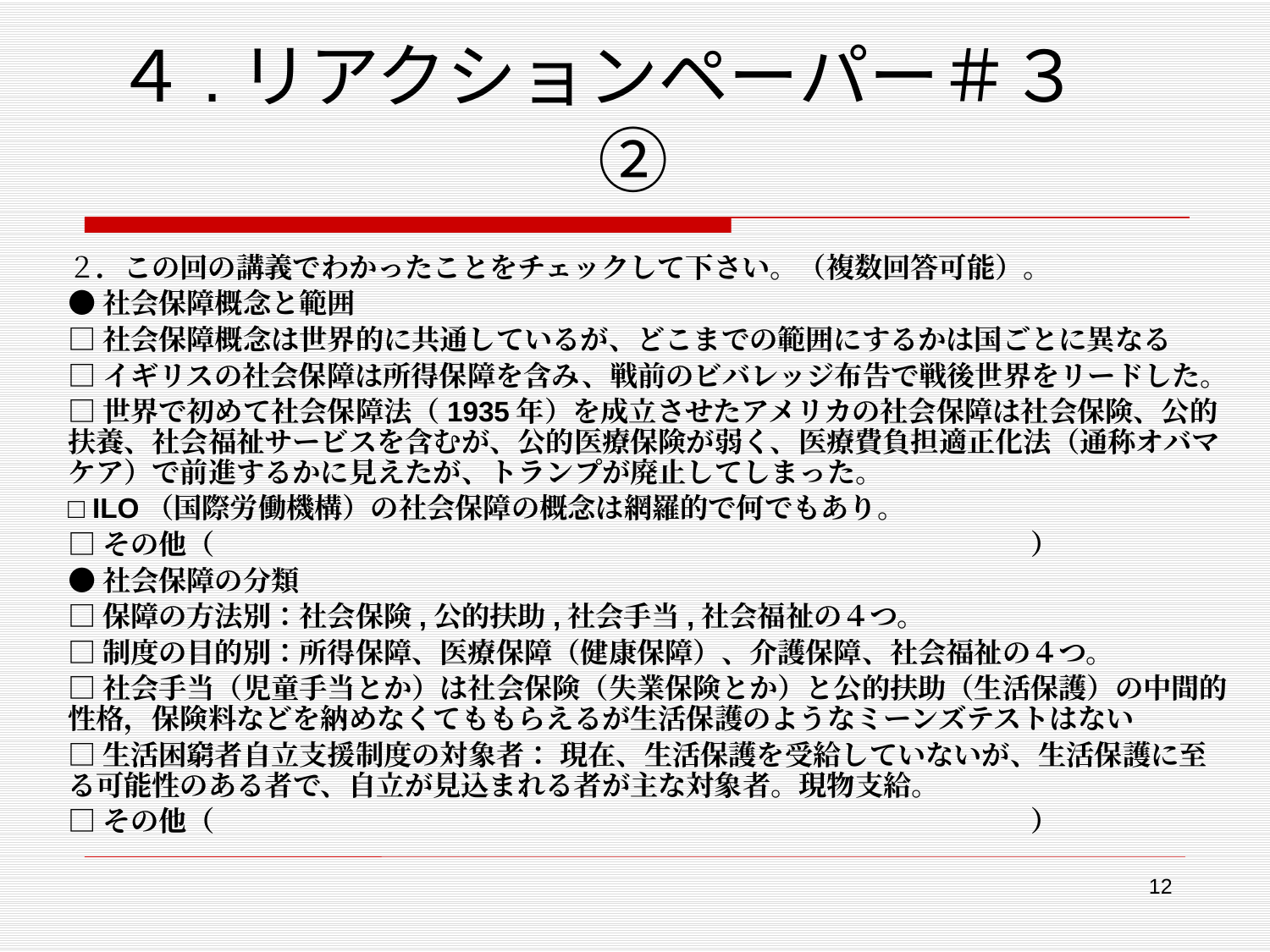

# ４.リアクションペーパー＃３　②
２．この回の講義でわかったことをチェックして下さい。（複数回答可能）。
●社会保障概念と範囲
□社会保障概念は世界的に共通しているが、どこまでの範囲にするかは国ごとに異なる
□イギリスの社会保障は所得保障を含み、戦前のビバレッジ布告で戦後世界をリードした。
□世界で初めて社会保障法（1935年）を成立させたアメリカの社会保障は社会保険、公的扶養、社会福祉サービスを含むが、公的医療保険が弱く、医療費負担適正化法（通称オバマケア）で前進するかに見えたが、トランプが廃止してしまった。
□ ILO（国際労働機構）の社会保障の概念は網羅的で何でもあり。
□その他（　　　　　　　　　　　　　　　　　　　　　　　　　　　　　）
●社会保障の分類
□保障の方法別：社会保険,公的扶助,社会手当,社会福祉の４つ。
□制度の目的別：所得保障、医療保障（健康保障）、介護保障、社会福祉の４つ。
□社会手当（児童手当とか）は社会保険（失業保険とか）と公的扶助（生活保護）の中間的性格，保険料などを納めなくてももらえるが生活保護のようなミーンズテストはない
□生活困窮者自立支援制度の対象者： 現在、生活保護を受給していないが、生活保護に至る可能性のある者で、自立が見込まれる者が主な対象者。現物支給。
□その他（　　　　　　　　　　　　　　　　　　　　　　　　　　　　　）

12